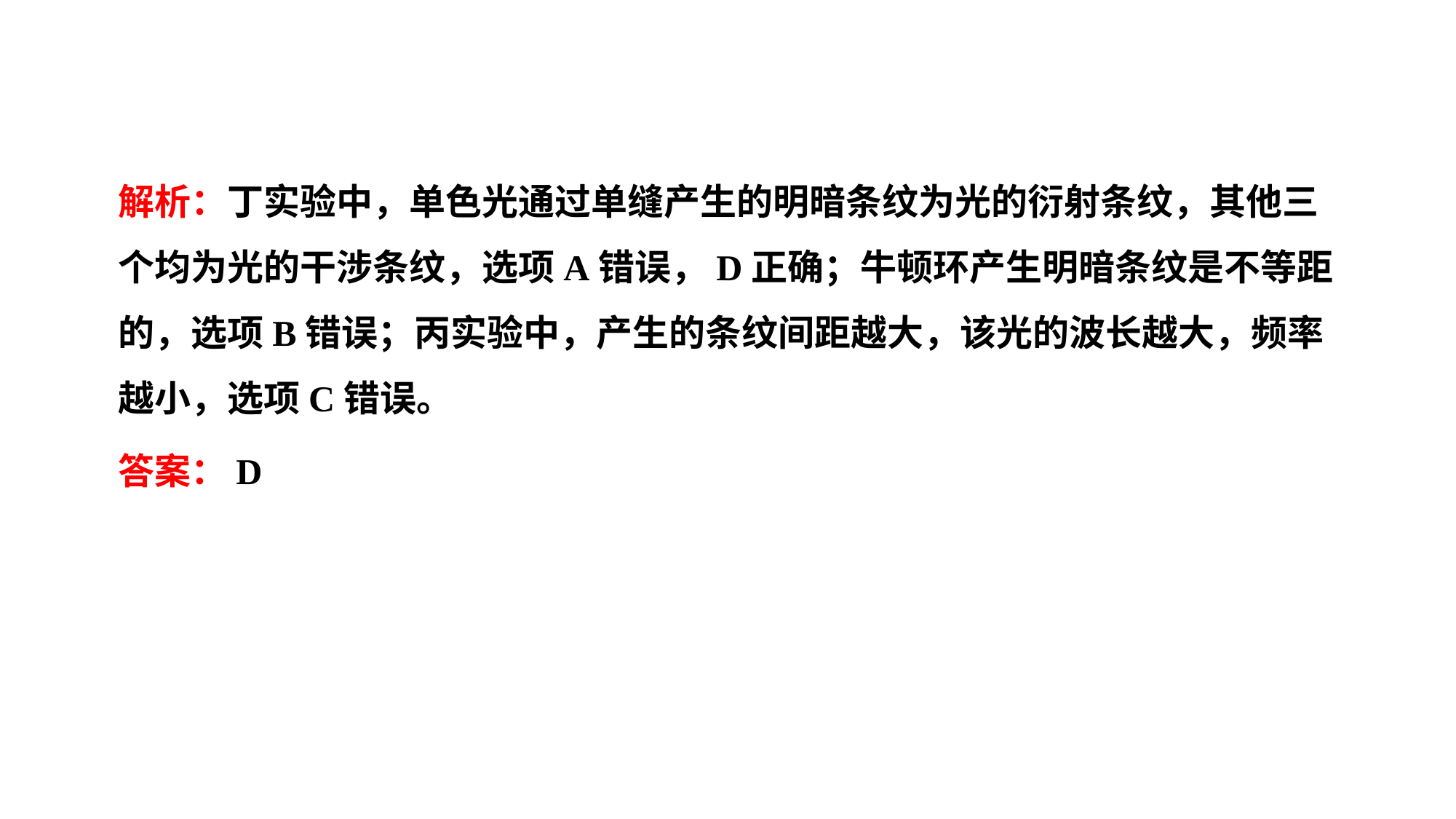

解析：丁实验中，单色光通过单缝产生的明暗条纹为光的衍射条纹，其他三个均为光的干涉条纹，选项A错误，D正确；牛顿环产生明暗条纹是不等距的，选项B错误；丙实验中，产生的条纹间距越大，该光的波长越大，频率越小，选项C错误。
答案：D